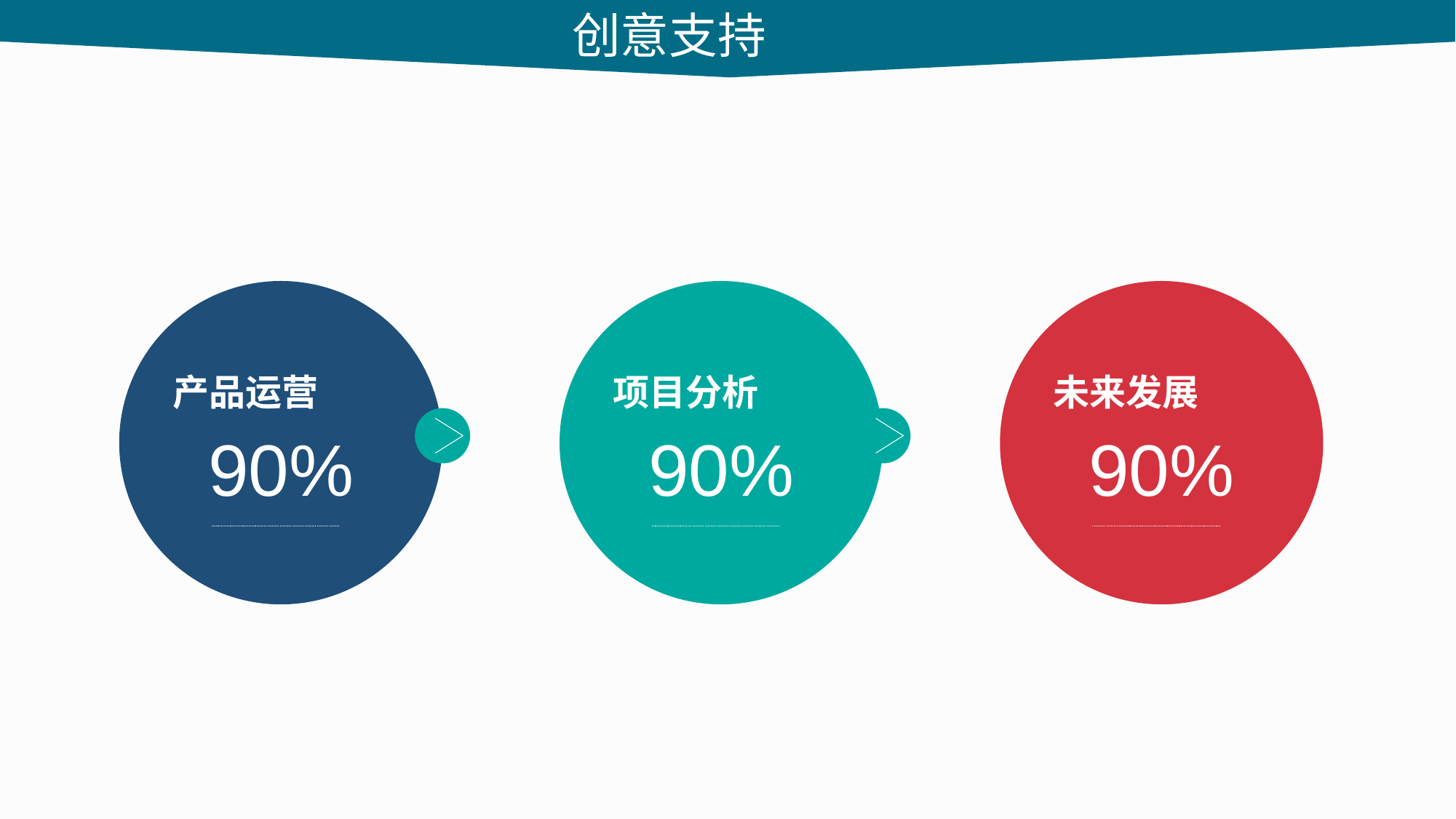

创意支持

产品运营

90%

项目分析

90%

未来发展
90%